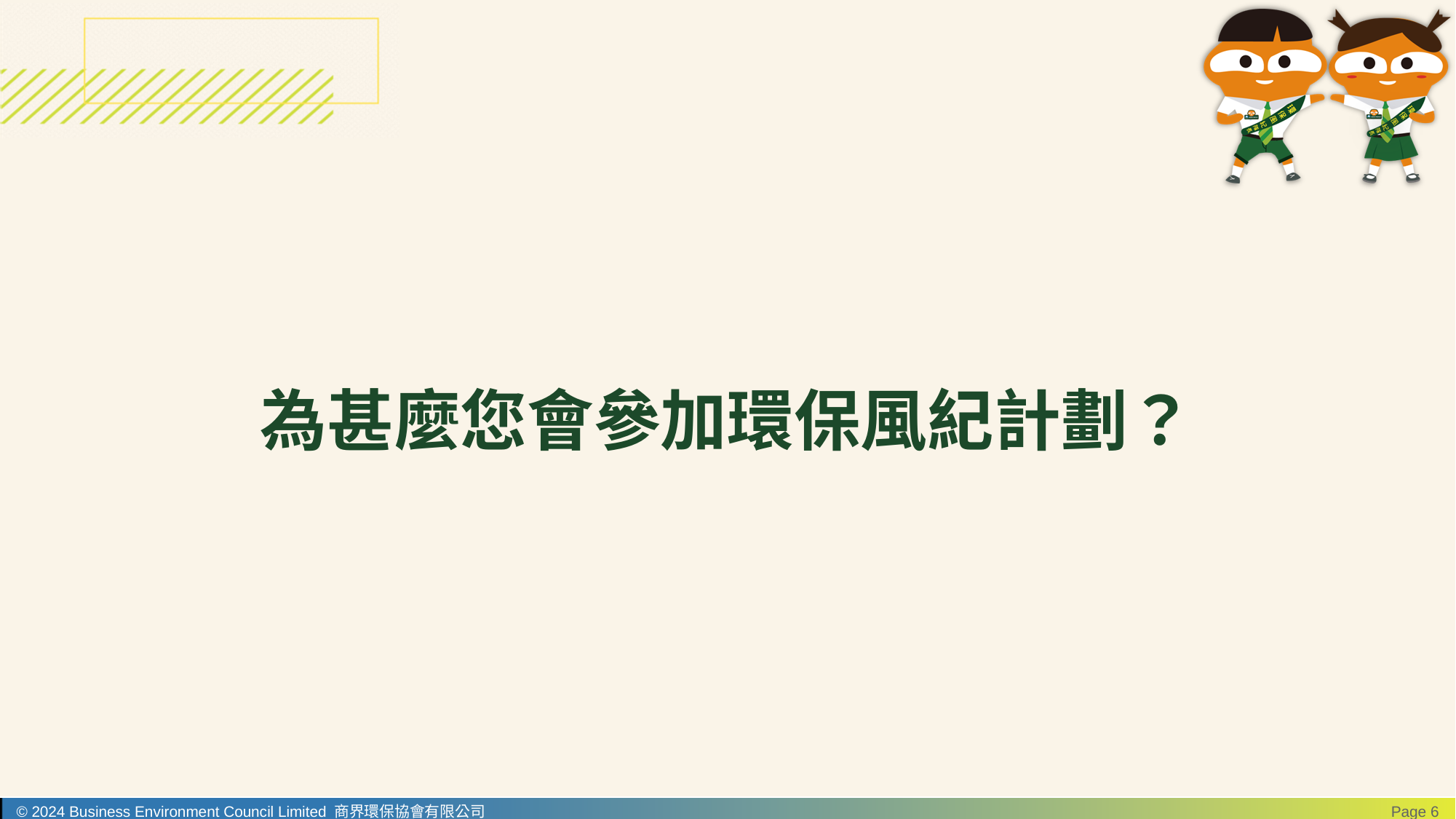

為甚麼您會參加環保風紀計劃？
© 2024 Business Environment Council Limited 商界環保協會有限公司
Page 6